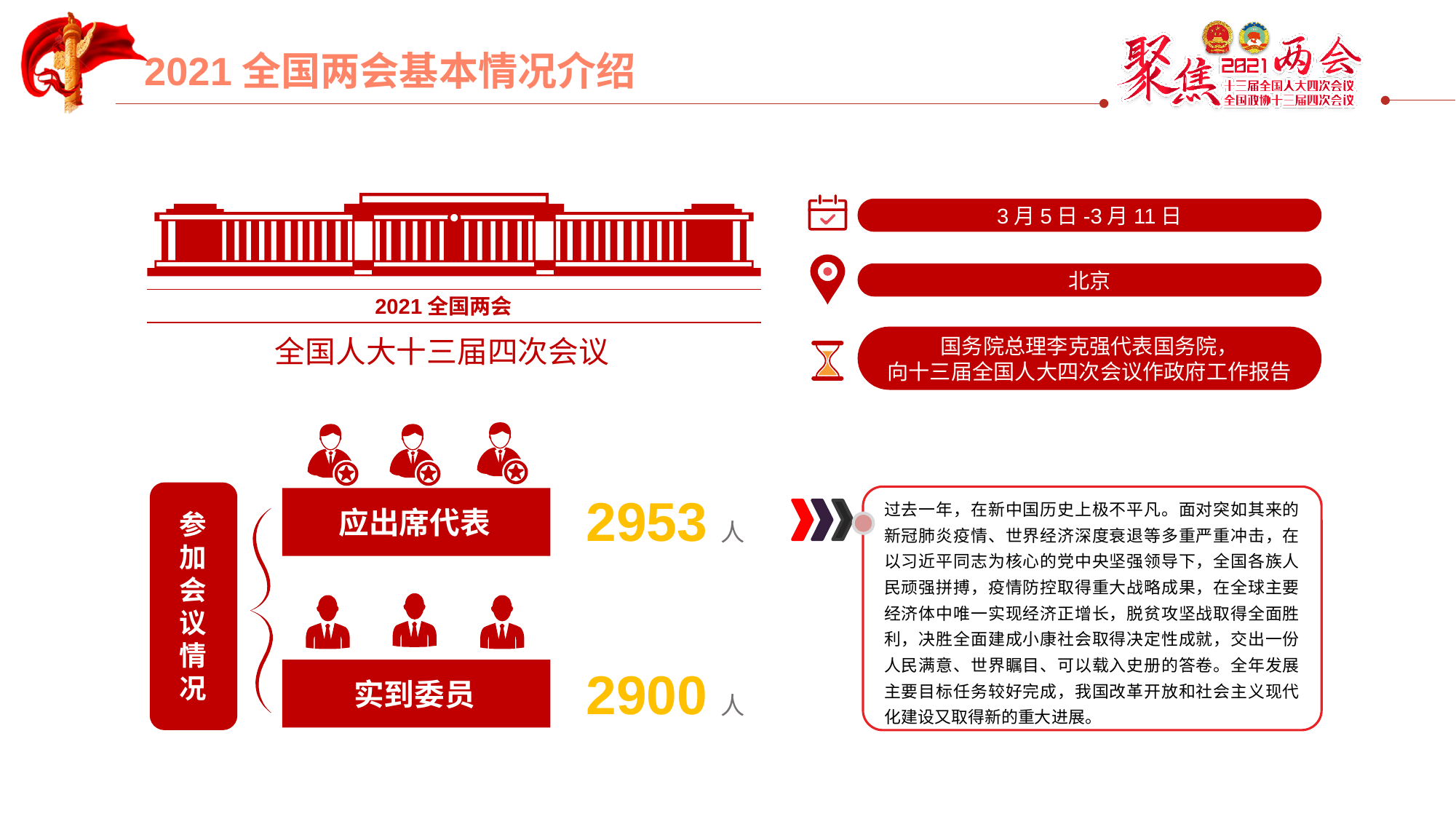

延迟符

3月5日-3月11日

北京
2021全国两会
国务院总理李克强代表国务院，
向十三届全国人大四次会议作政府工作报告
全国人大十三届四次会议

应出席代表
2953人

参
加
会
议
情
况

实到委员
2900人

过去一年，在新中国历史上极不平凡。面对突如其来的新冠肺炎疫情、世界经济深度衰退等多重严重冲击，在以习近平同志为核心的党中央坚强领导下，全国各族人民顽强拼搏，疫情防控取得重大战略成果，在全球主要经济体中唯一实现经济正增长，脱贫攻坚战取得全面胜利，决胜全面建成小康社会取得决定性成就，交出一份人民满意、世界瞩目、可以载入史册的答卷。全年发展主要目标任务较好完成，我国改革开放和社会主义现代化建设又取得新的重大进展。